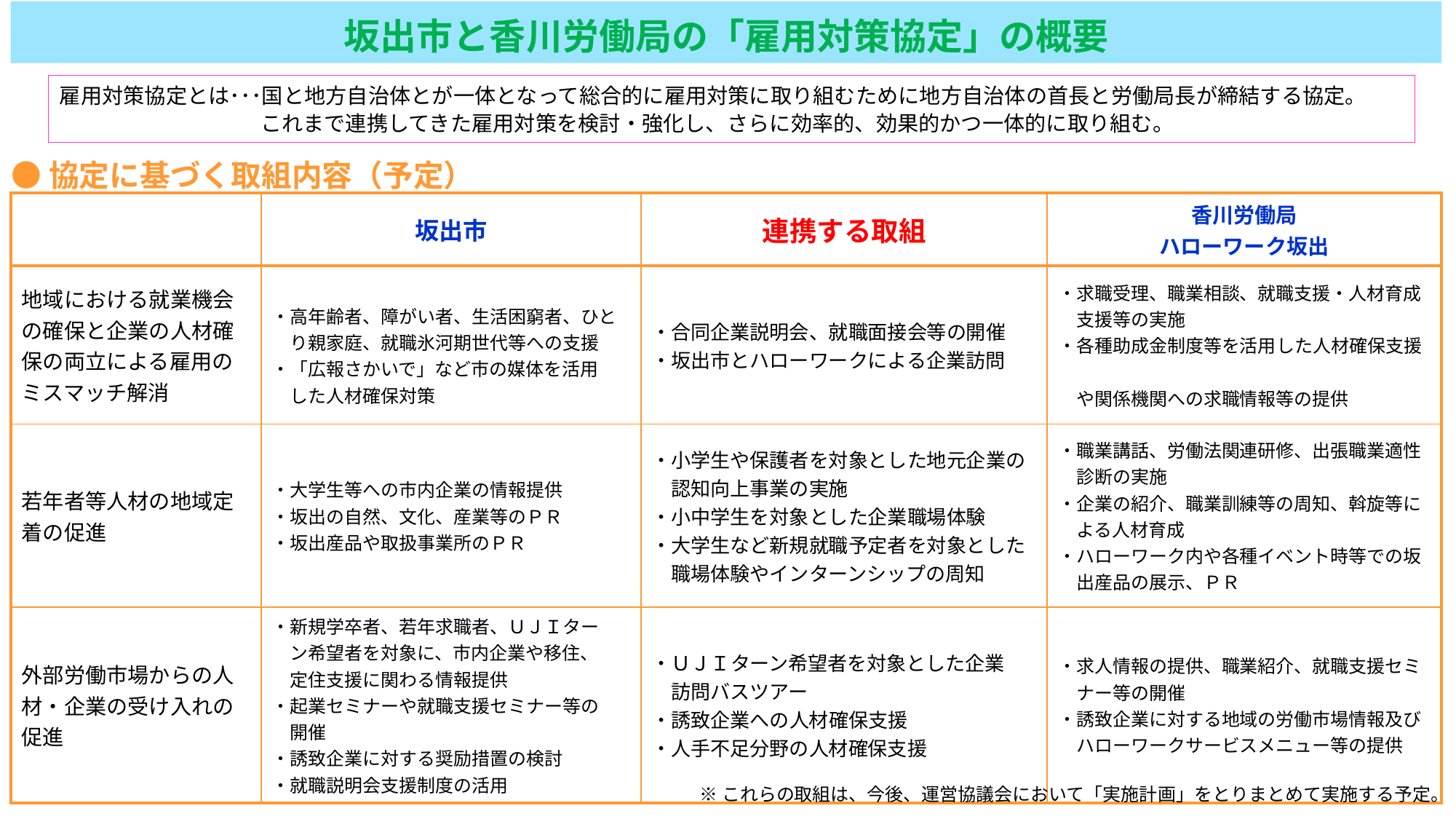

坂出市と香川労働局の「雇用対策協定」の概要
雇用対策協定とは･･･国と地方自治体とが一体となって総合的に雇用対策に取り組むために地方自治体の首長と労働局長が締結する協定。
　　　　　　　　　  これまで連携してきた雇用対策を検討・強化し、さらに効率的、効果的かつ一体的に取り組む。
●協定に基づく取組内容（予定）
|  | 坂出市 | 連携する取組 | 香川労働局 ハローワーク坂出 |
| --- | --- | --- | --- |
| 地域における就業機会の確保と企業の人材確保の両立による雇用のミスマッチ解消 | ・高年齢者、障がい者、生活困窮者、ひと 　り親家庭、就職氷河期世代等への支援 ・「広報さかいで」など市の媒体を活用　 　した人材確保対策 | ・合同企業説明会、就職面接会等の開催 ・坂出市とハローワークによる企業訪問 | ・求職受理、職業相談、就職支援・人材育成 　支援等の実施 ・各種助成金制度等を活用した人材確保支援　 　や関係機関への求職情報等の提供 |
| 若年者等人材の地域定着の促進 | ・大学生等への市内企業の情報提供 ・坂出の自然、文化、産業等のＰＲ ・坂出産品や取扱事業所のＰＲ | ・小学生や保護者を対象とした地元企業の 　認知向上事業の実施 ・小中学生を対象とした企業職場体験 ・大学生など新規就職予定者を対象とした 　職場体験やインターンシップの周知 | ・職業講話、労働法関連研修、出張職業適性 　診断の実施 ・企業の紹介、職業訓練等の周知、斡旋等に 　よる人材育成 ・ハローワーク内や各種イベント時等での坂 　出産品の展示、ＰＲ |
| 外部労働市場からの人材・企業の受け入れの促進 | ・新規学卒者、若年求職者、ＵＪＩター 　ン希望者を対象に、市内企業や移住、　 　定住支援に関わる情報提供 ・起業セミナーや就職支援セミナー等の　 　開催 ・誘致企業に対する奨励措置の検討 ・就職説明会支援制度の活用 | ・ＵＪＩターン希望者を対象とした企業 　訪問バスツアー ・誘致企業への人材確保支援 ・人手不足分野の人材確保支援 | ・求人情報の提供、職業紹介、就職支援セミ 　ナー等の開催 ・誘致企業に対する地域の労働市場情報及び 　ハローワークサービスメニュー等の提供 |
※これらの取組は、今後、運営協議会において「実施計画」をとりまとめて実施する予定。